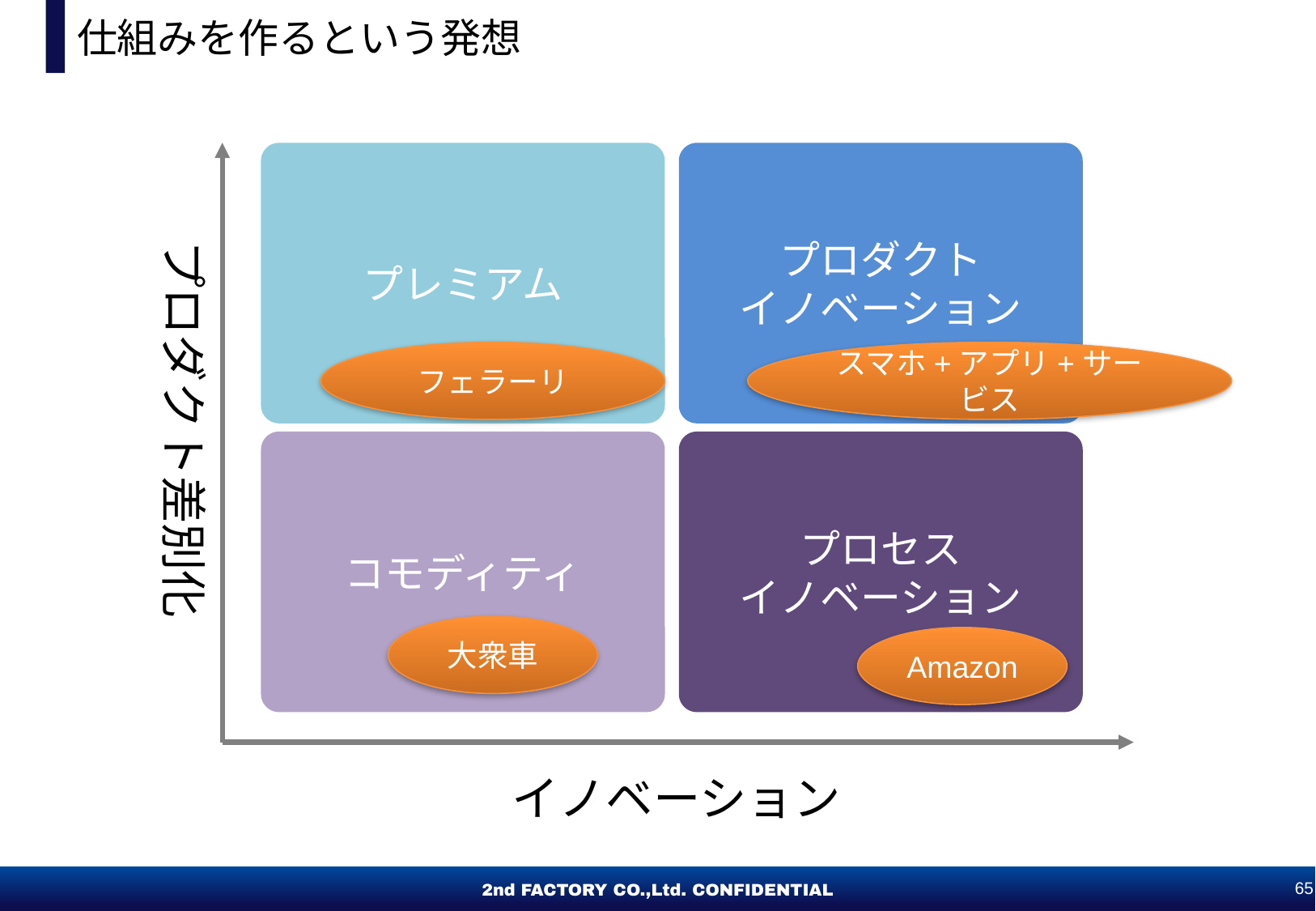

仕組みを作るという発想
プレミアム
プロダクト
イノベーション
プロダクト差別化
スマホ+アプリ+サービス
フェラーリ
コモディティ
プロセス
イノベーション
大衆車
Amazon
イノベーション